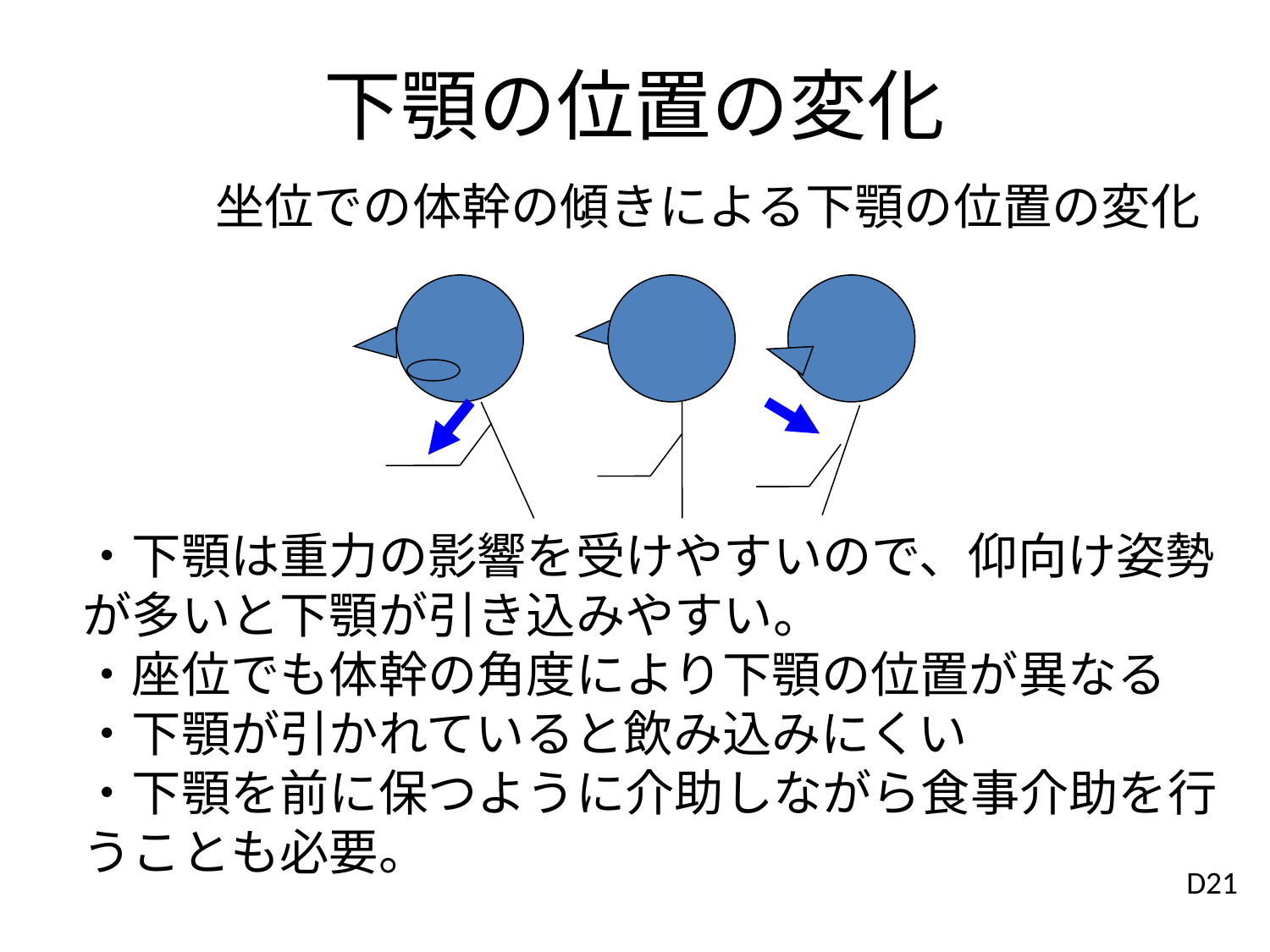

# 下顎の位置の変化

坐位での体幹の傾きによる下顎の位置の変化

・下顎は重力の影響を受けやすいので、仰向け姿勢が多いと下顎が引き込みやすい。
・座位でも体幹の角度により下顎の位置が異なる
・下顎が引かれていると飲み込みにくい
・下顎を前に保つように介助しながら食事介助を行うことも必要。
D21